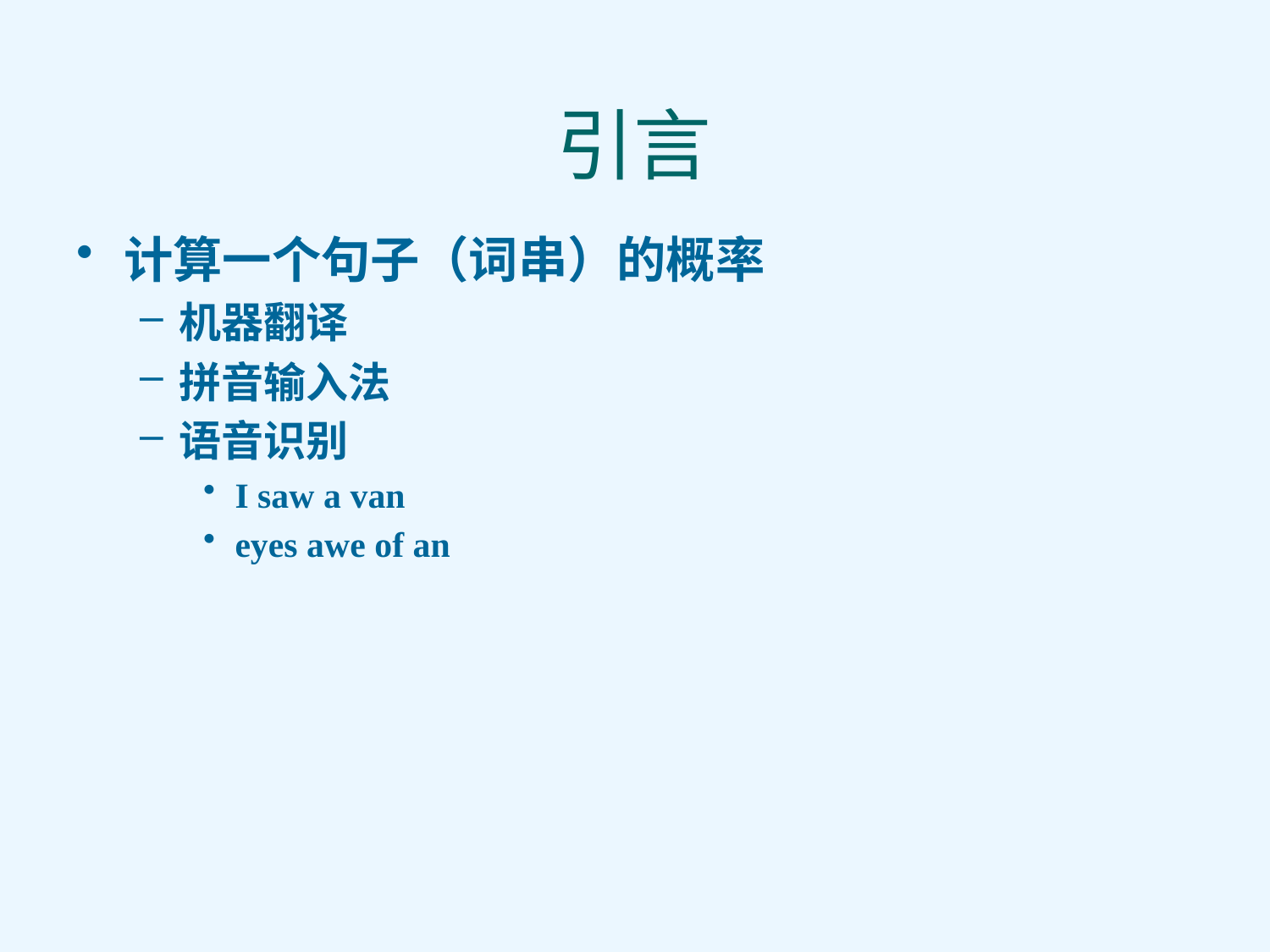

# 引言
计算一个句子（词串）的概率
机器翻译
拼音输入法
语音识别
I saw a van
eyes awe of an